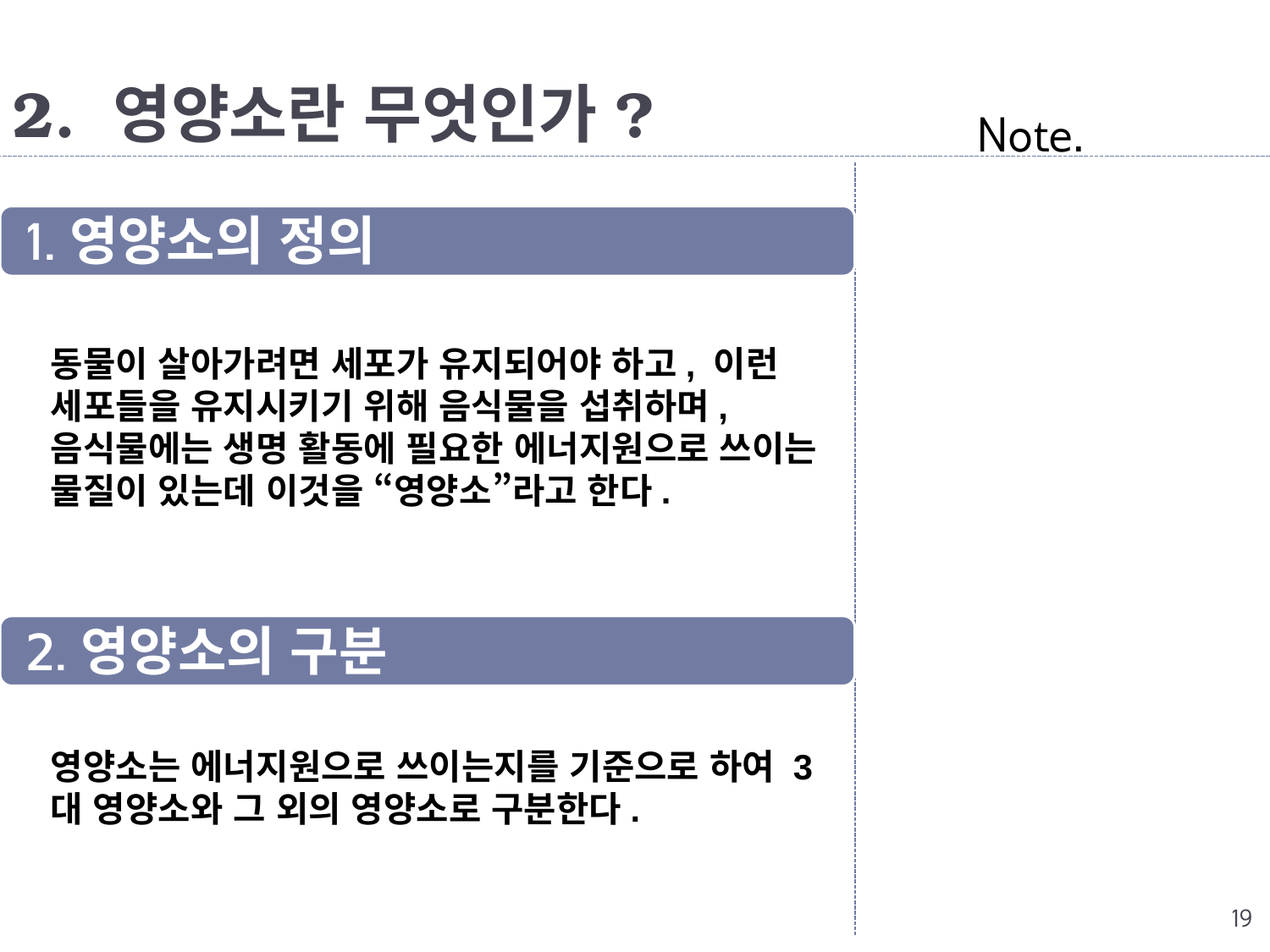

# 2. 영양소란 무엇인가?
Note.

	동물이 살아가려면 세포가 유지되어야 하고, 이런 세포들을 유지시키기 위해 음식물을 섭취하며, 음식물에는 생명 활동에 필요한 에너지원으로 쓰이는 물질이 있는데 이것을 “영양소”라고 한다.

	영양소는 에너지원으로 쓰이는지를 기준으로 하여 3대 영양소와 그 외의 영양소로 구분한다.

1.영양소의 정의

2.영양소의 구분
19